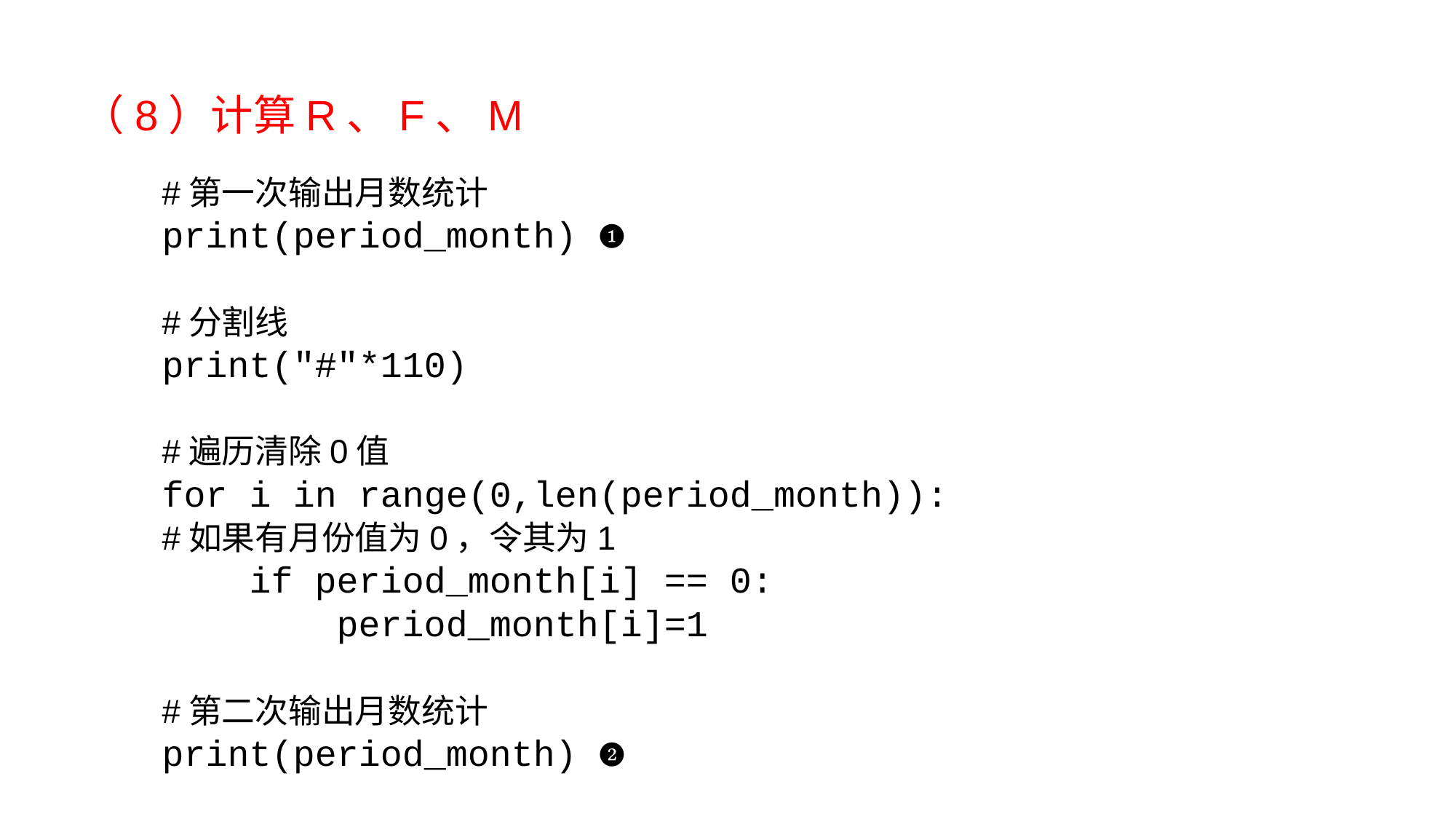

（8）计算R、F、M
#第一次输出月数统计
print(period_month) ❶

#分割线
print("#"*110)

#遍历清除0值
for i in range(0,len(period_month)):
#如果有月份值为0，令其为1
    if period_month[i] == 0:
        period_month[i]=1

#第二次输出月数统计
print(period_month) ❷
TEXT  add here
TEXT  add here
TEXT  add here